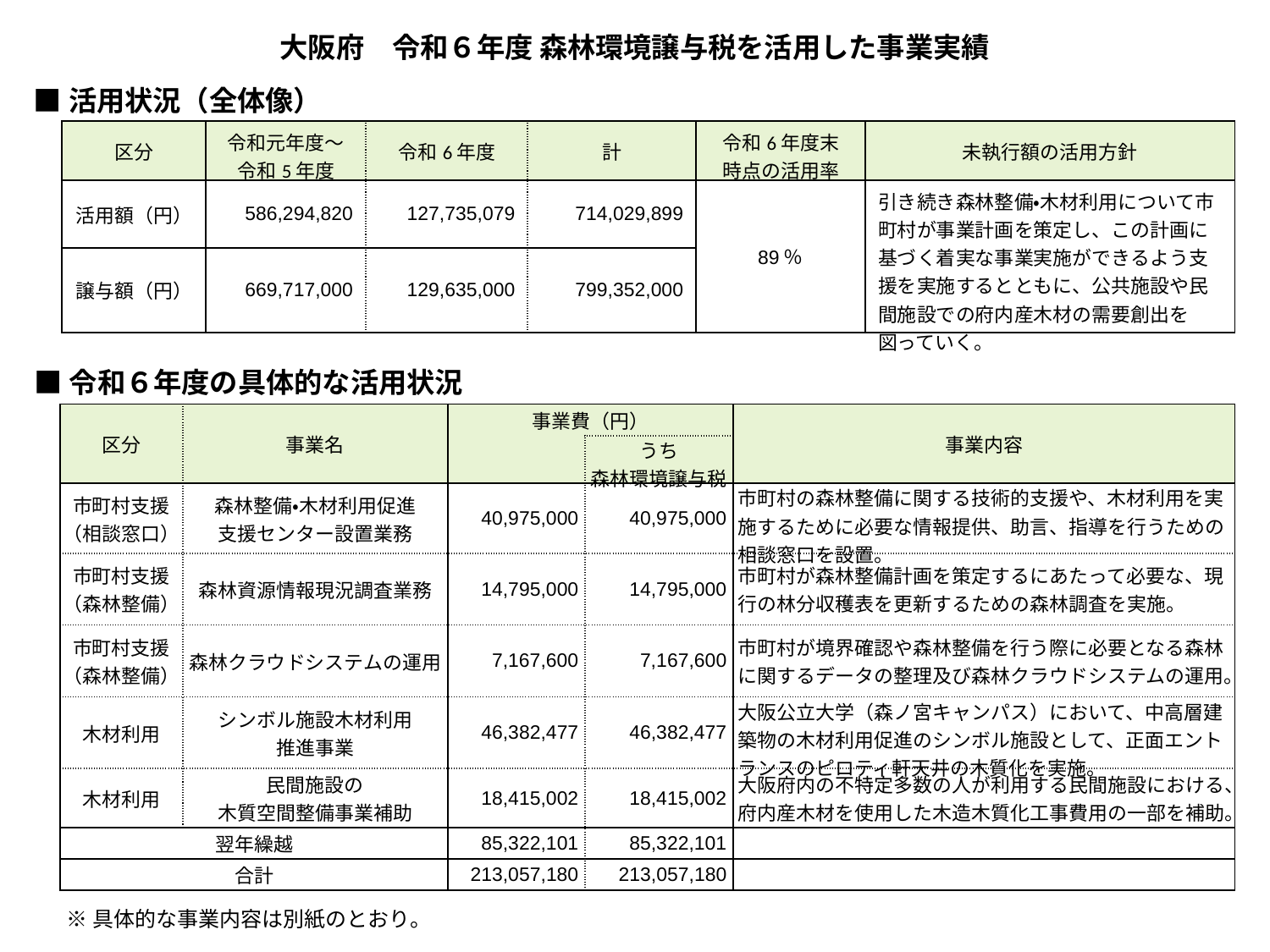

大阪府　令和６年度 森林環境譲与税を活用した事業実績
■活用状況（全体像）
| 区分 | 令和元年度～ 令和5年度 | 令和6年度 | 計 | 令和6年度末 時点の活用率 | 未執行額の活用方針 |
| --- | --- | --- | --- | --- | --- |
| 活用額（円） | 586,294,820 | 127,735,079 | 714,029,899 | 89％ | 引き続き森林整備・木材利用について市町村が事業計画を策定し、この計画に基づく着実な事業実施ができるよう支援を実施するとともに、公共施設や民間施設での府内産木材の需要創出を図っていく。 |
| 譲与額（円） | 669,717,000 | 129,635,000 | 799,352,000 |  |  |
■令和６年度の具体的な活用状況
| 区分 | 事業名 | 事業費（円） |  | 事業内容 |
| --- | --- | --- | --- | --- |
|  |  |  | うち 森林環境譲与税 |  |
| 市町村支援 （相談窓口） | 森林整備・木材利用促進 支援センター設置業務 | 40,975,000 | 40,975,000 | 市町村の森林整備に関する技術的支援や、木材利用を実施するために必要な情報提供、助言、指導を行うための相談窓口を設置。 |
| 市町村支援 （森林整備） | 森林資源情報現況調査業務 | 14,795,000 | 14,795,000 | 市町村が森林整備計画を策定するにあたって必要な、現行の林分収穫表を更新するための森林調査を実施。 |
| 市町村支援 （森林整備） | 森林クラウドシステムの運用 | 7,167,600 | 7,167,600 | 市町村が境界確認や森林整備を行う際に必要となる森林に関するデータの整理及び森林クラウドシステムの運用。 |
| 木材利用 | シンボル施設木材利用 推進事業 | 46,382,477 | 46,382,477 | 大阪公立大学（森ノ宮キャンパス）において、中高層建築物の木材利用促進のシンボル施設として、正面エントランスのピロティ軒天井の木質化を実施。 |
| 木材利用 | 民間施設の 木質空間整備事業補助 | 18,415,002 | 18,415,002 | 大阪府内の不特定多数の人が利用する民間施設における、府内産木材を使用した木造木質化工事費用の一部を補助。 |
| 翌年繰越 |  | 85,322,101 | 85,322,101 |  |
| 合計 |  | 213,057,180 | 213,057,180 |  |
※具体的な事業内容は別紙のとおり。